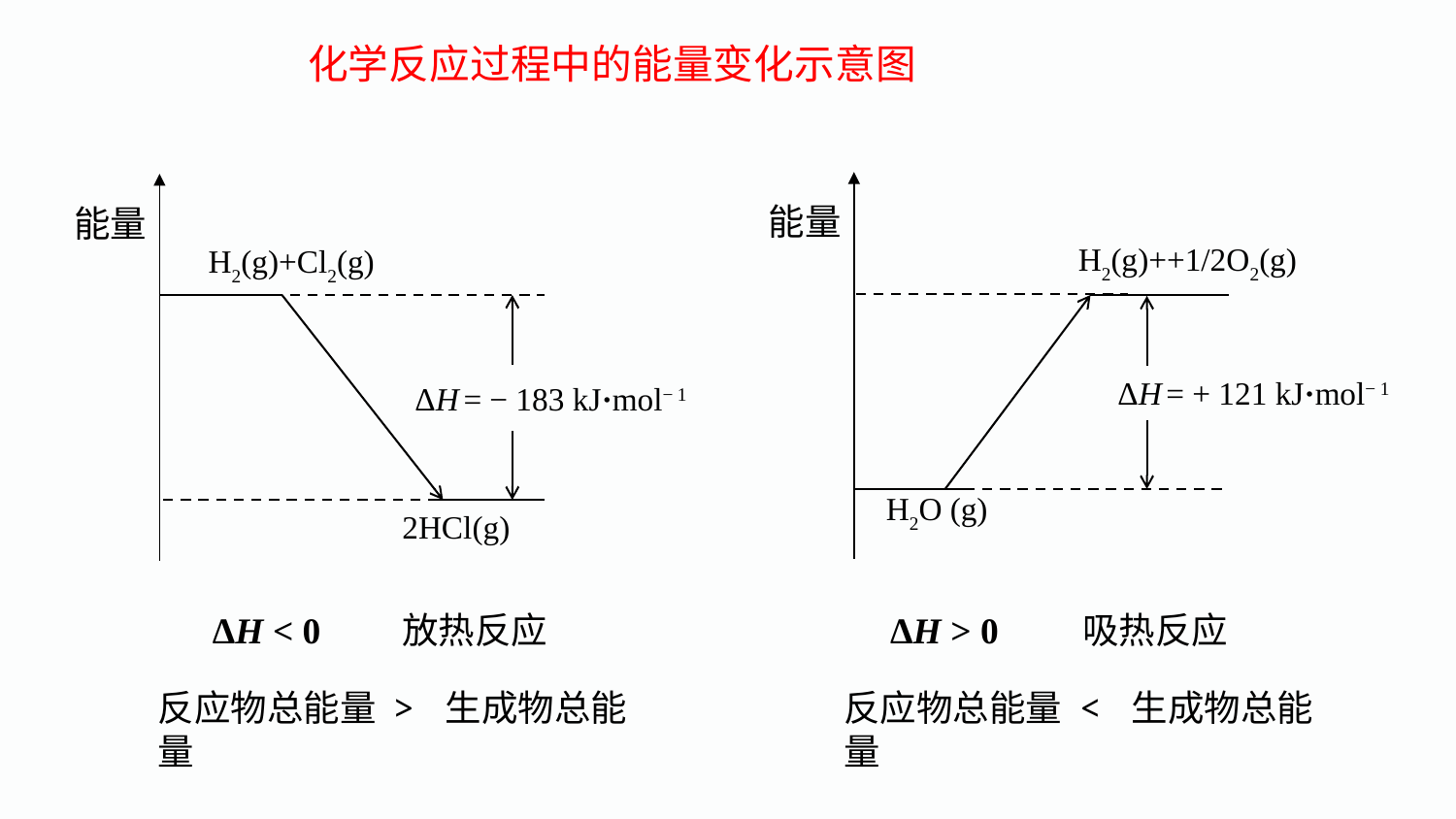

化学反应过程中的能量变化示意图
能量
H2(g)++1/2O2(g)
ΔH = + 121 kJ·mol− 1
H2O (g)
吸热反应
ΔH > 0
反应物总能量 < 生成物总能量
能量
H2(g)+Cl2(g)
ΔH = − 183 kJ·mol− 1
        2HCl(g)
放热反应
ΔH < 0
反应物总能量 > 生成物总能量